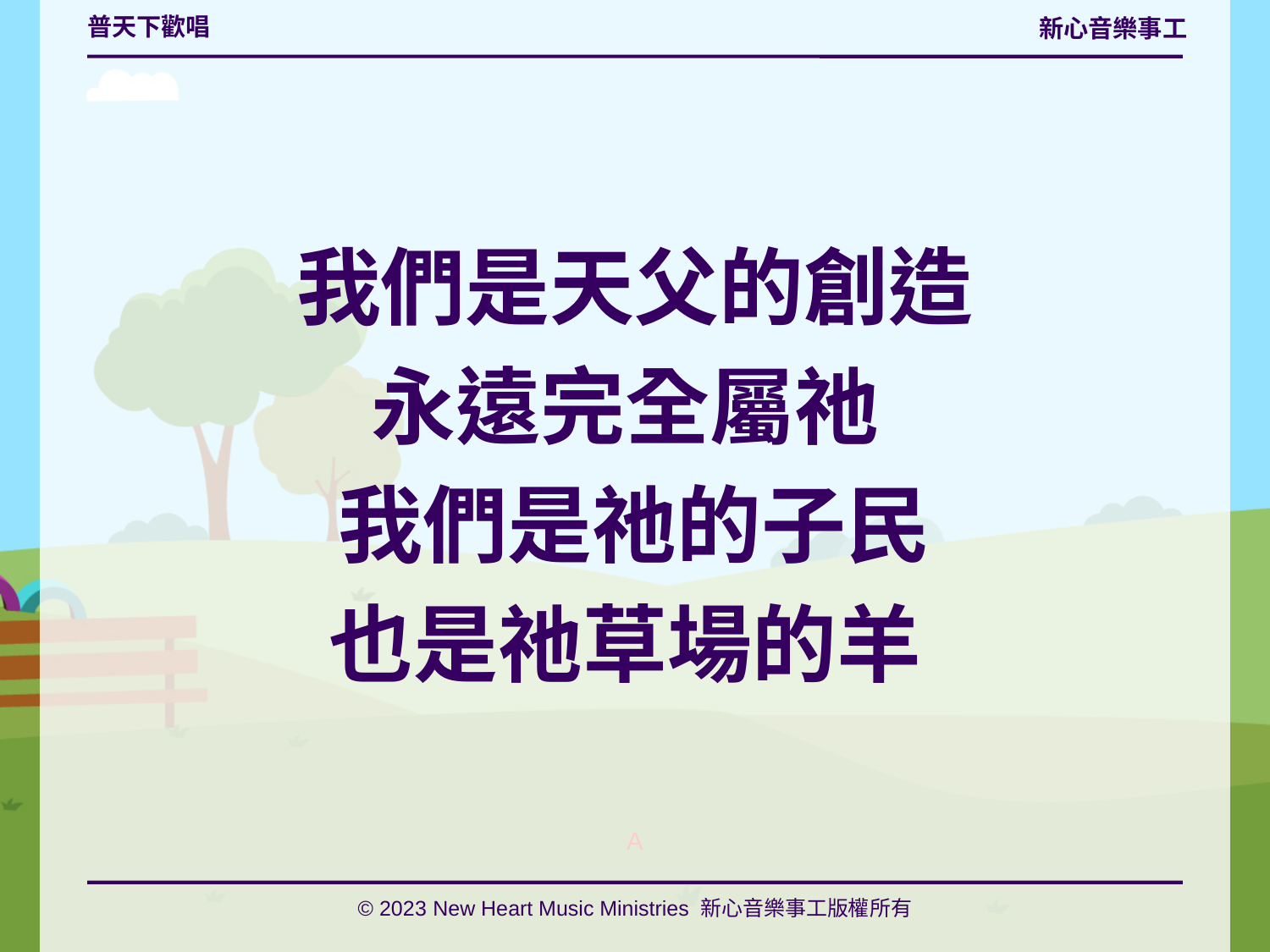

# 普天下歡唱
我們是天父的創造
永遠完全屬祂
我們是祂的子民
也是祂草場的羊
A
© 2023 New Heart Music Ministries 新心音樂事工版權所有